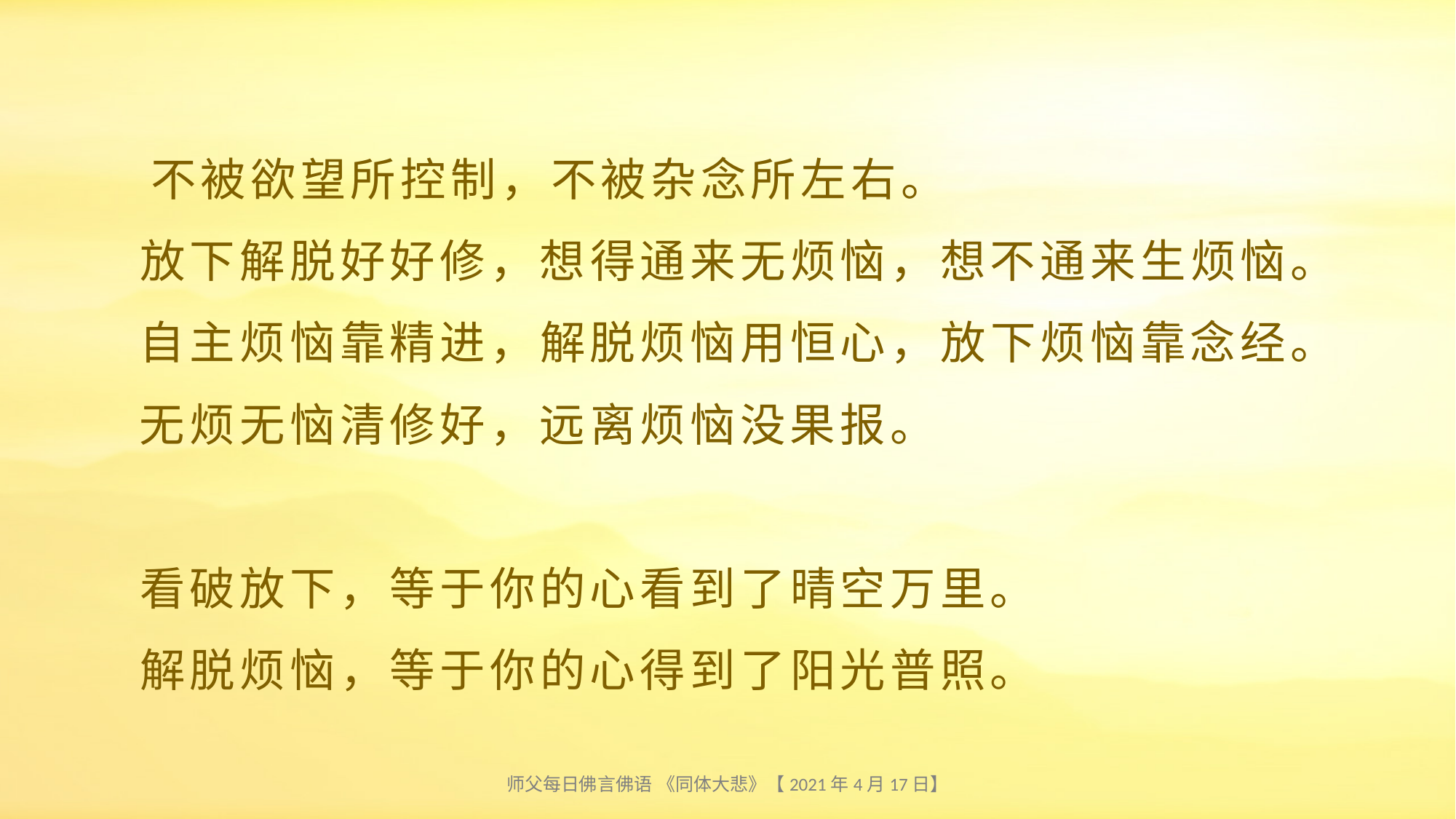

# 不被欲望所控制，不被杂念所左右。 放下解脱好好修，想得通来无烦恼，想不通来生烦恼。 自主烦恼靠精进，解脱烦恼用恒心，放下烦恼靠念经。 无烦无恼清修好，远离烦恼没果报。 看破放下，等于你的心看到了晴空万里。 解脱烦恼，等于你的心得到了阳光普照。
师父每日佛言佛语 《同体大悲》【2021年4月17日】